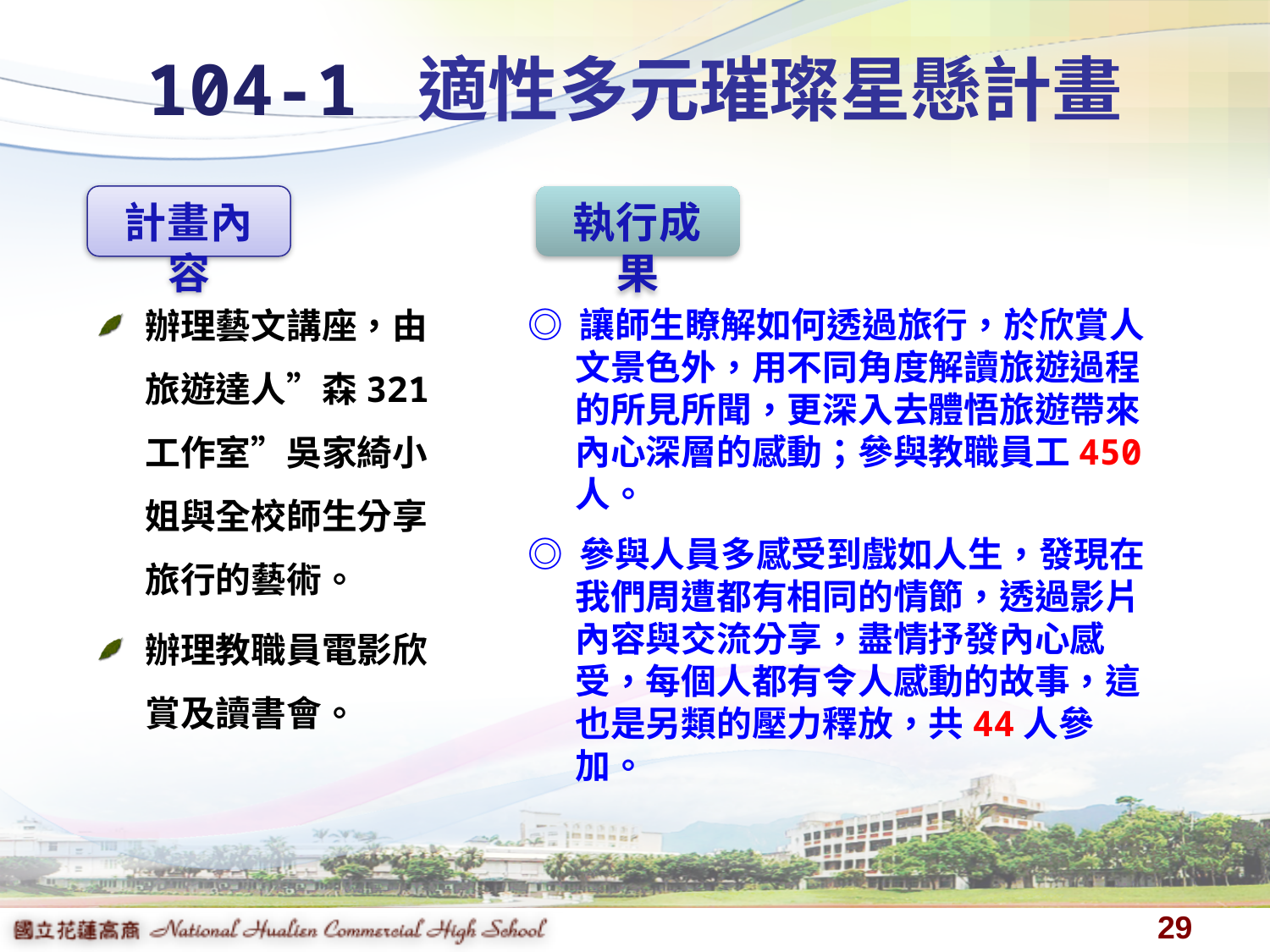

# 104-1 適性多元璀璨星懸計畫
計畫內容
執行成果
辦理藝文講座，由旅遊達人”森321工作室”吳家綺小姐與全校師生分享旅行的藝術。
辦理教職員電影欣賞及讀書會。
◎ 讓師生瞭解如何透過旅行，於欣賞人文景色外，用不同角度解讀旅遊過程的所見所聞，更深入去體悟旅遊帶來內心深層的感動；參與教職員工450人。

◎ 參與人員多感受到戲如人生，發現在我們周遭都有相同的情節，透過影片內容與交流分享，盡情抒發內心感受，每個人都有令人感動的故事，這也是另類的壓力釋放，共44人參加。